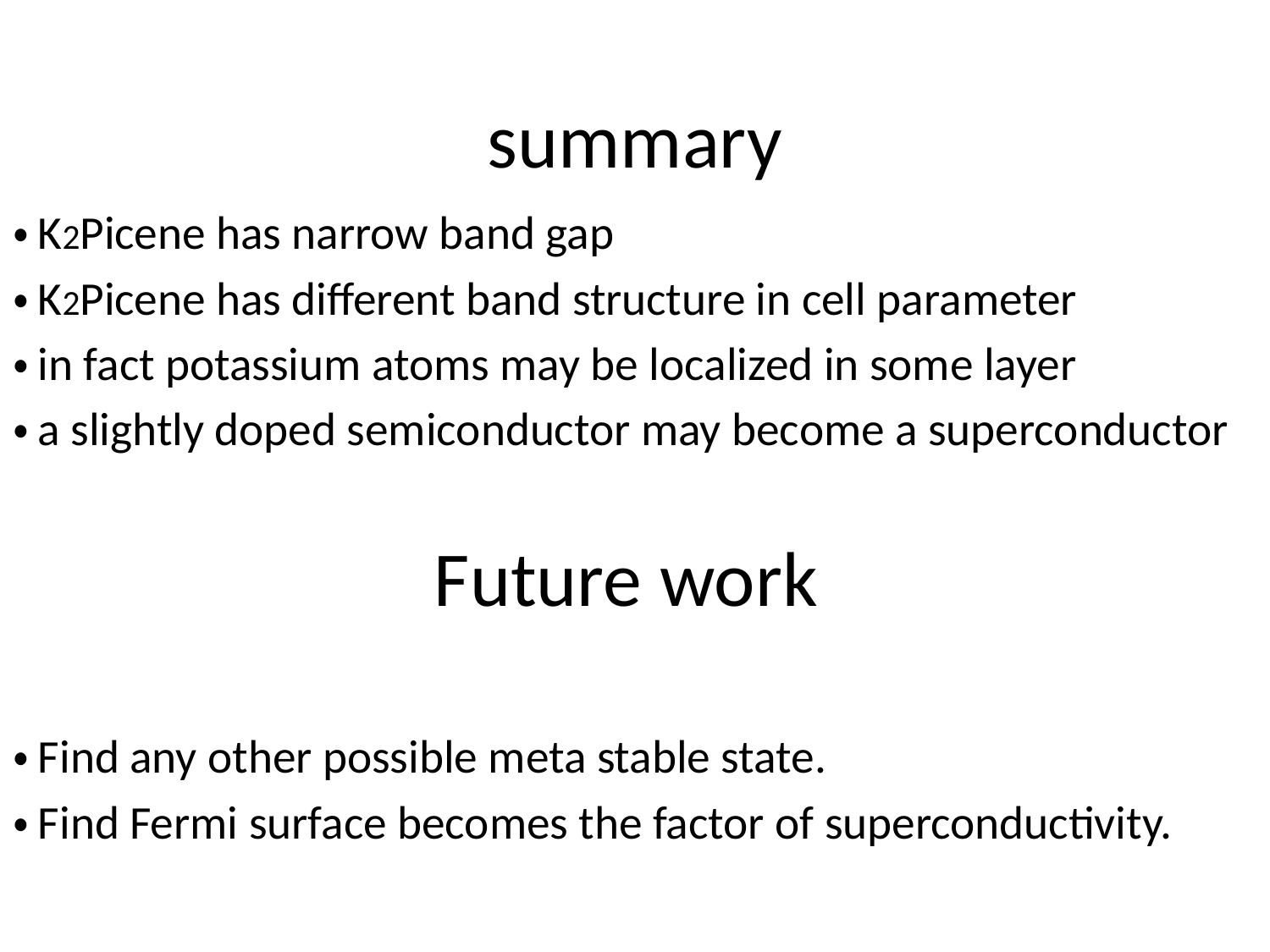

# summary
・K2Picene has narrow band gap
・K2Picene has different band structure in cell parameter
・in fact potassium atoms may be localized in some layer
・a slightly doped semiconductor may become a superconductor

・Find any other possible meta stable state.
・Find Fermi surface becomes the factor of superconductivity.
Future work